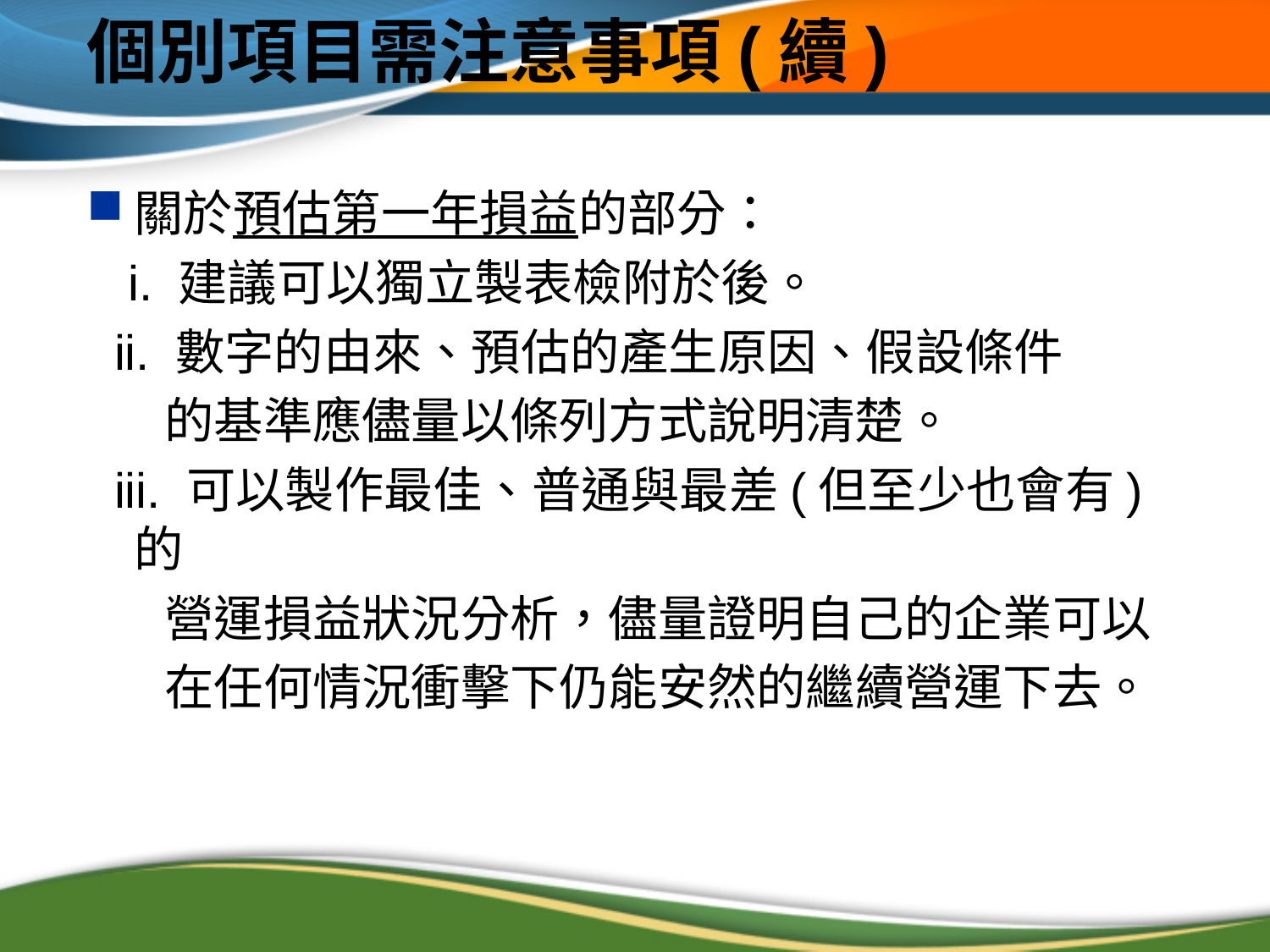

# 個別項目需注意事項(續)
關於預估第一年損益的部分：
   i. 建議可以獨立製表檢附於後。
  ii. 數字的由來、預估的產生原因、假設條件
      的基準應儘量以條列方式說明清楚。
  iii. 可以製作最佳、普通與最差(但至少也會有)的
      營運損益狀況分析，儘量證明自己的企業可以
      在任何情況衝擊下仍能安然的繼續營運下去。